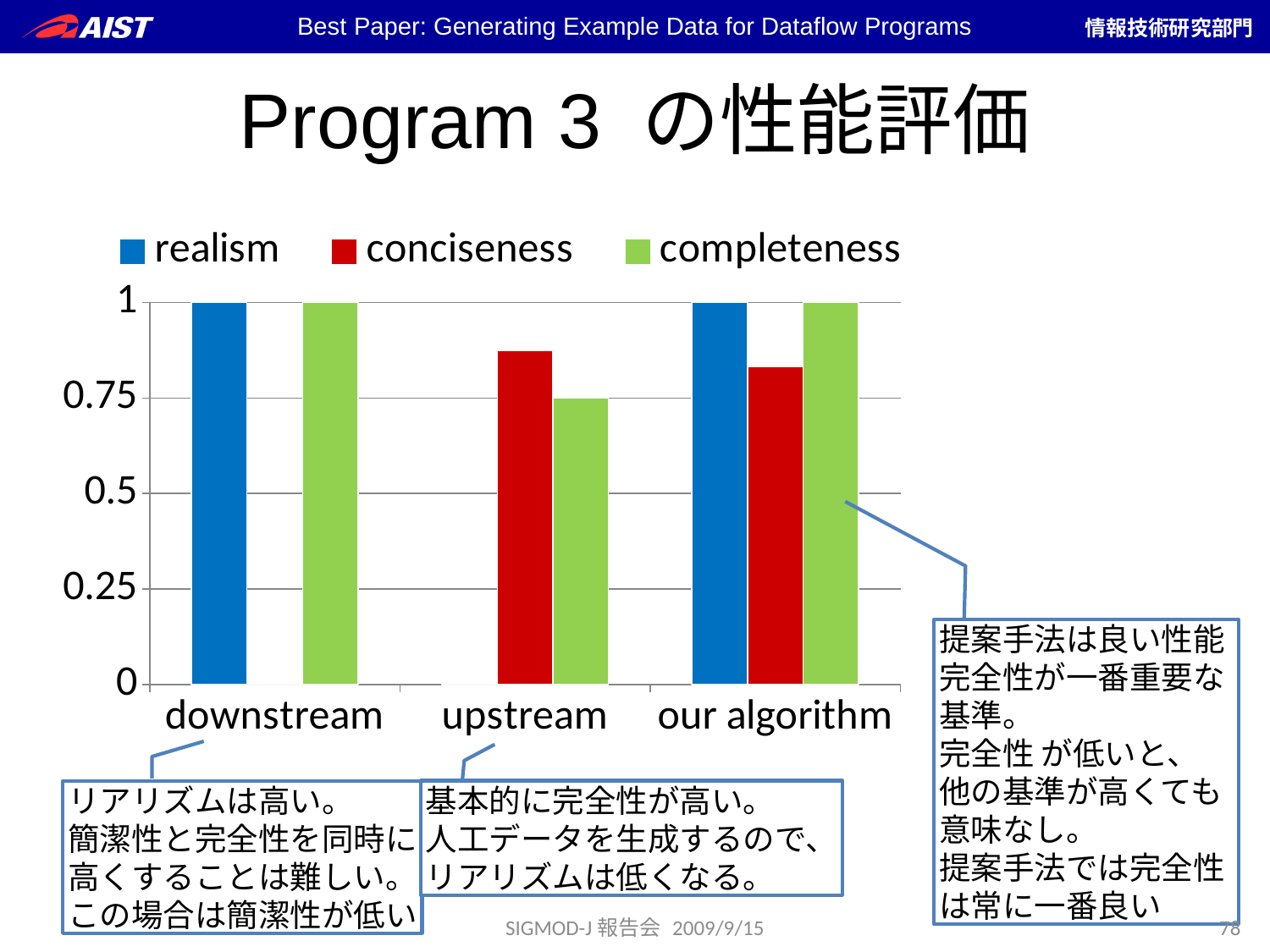

Best Paper: Generating Example Data for Dataflow Programs
# Program 3 の性能評価

### Chart

| Category | realism | conciseness | completeness |
|---|---|---|---|
| downstream | 1.0 | 0.00020229100000000095 | 1.0 |
| upstream | 0.0 | 0.8750000000000018 | 0.7500000000000018 |
| our algorithm | 1.0 | 0.8333333599999996 | 1.0 |
提案手法は良い性能
完全性が一番重要な基準。
完全性 が低いと、
他の基準が高くても意味なし。
提案手法では完全性は常に一番良い
リアリズムは高い。
簡潔性と完全性を同時に
高くすることは難しい。
この場合は簡潔性が低い
基本的に完全性が高い。
人工データを生成するので、
リアリズムは低くなる。
SIGMOD-J報告会 2009/9/15
78